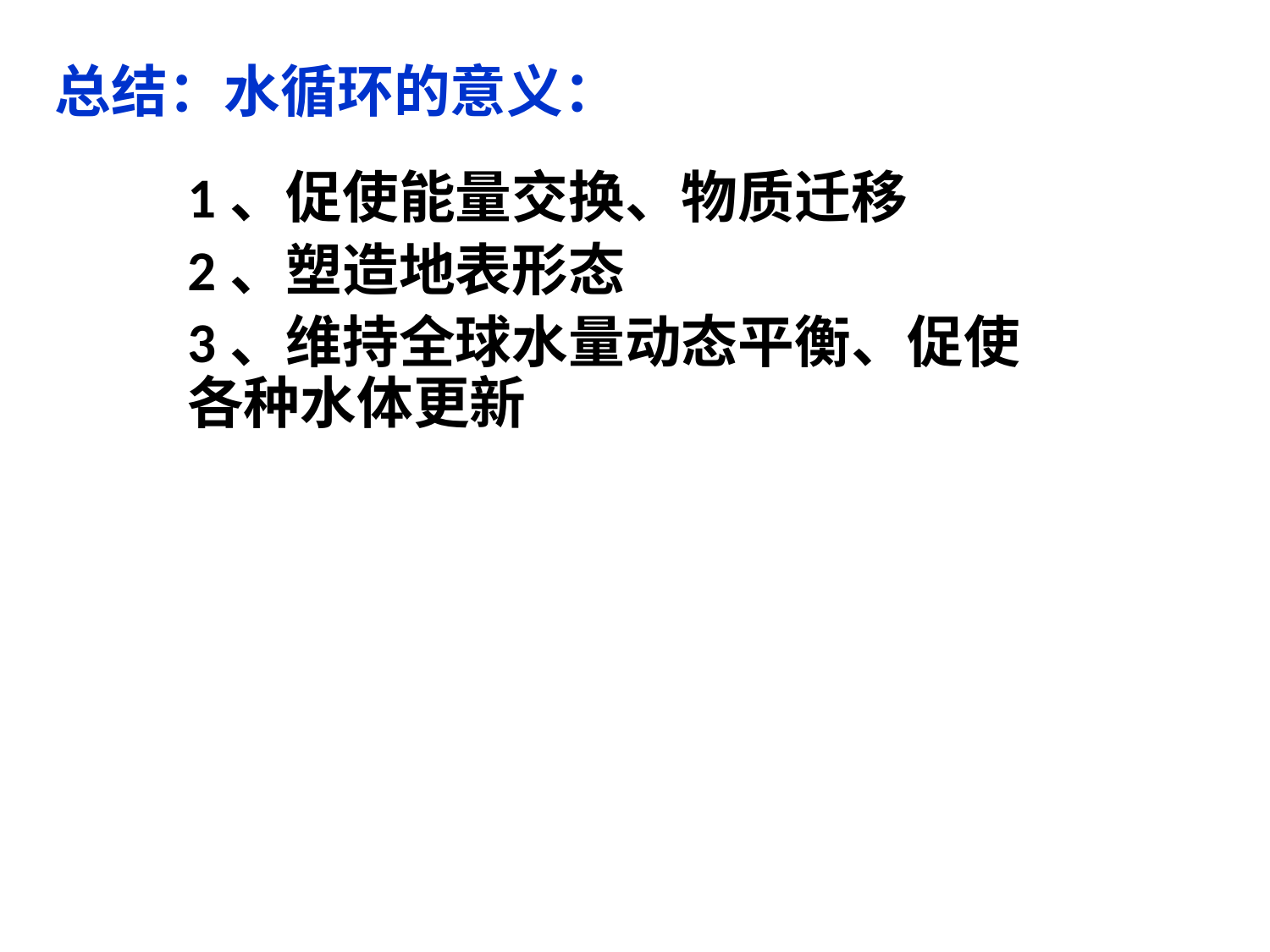

总结：水循环的意义：
1、促使能量交换、物质迁移
2、塑造地表形态
3、维持全球水量动态平衡、促使各种水体更新